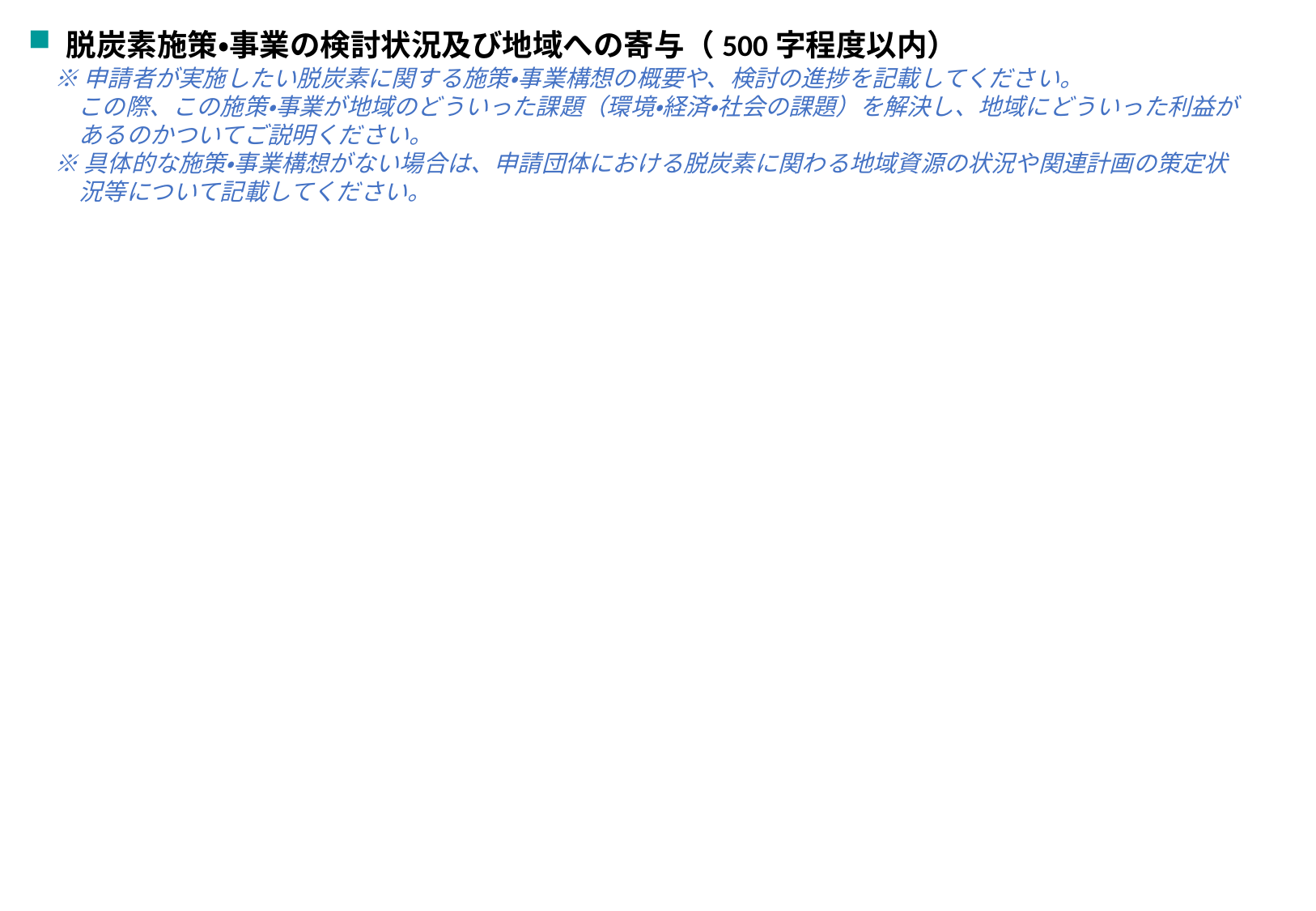

脱炭素施策・事業の検討状況及び地域への寄与（500字程度以内）
※申請者が実施したい脱炭素に関する施策・事業構想の概要や、検討の進捗を記載してください。
　この際、この施策・事業が地域のどういった課題（環境・経済・社会の課題）を解決し、地域にどういった利益があるのかついてご説明ください。
※具体的な施策・事業構想がない場合は、申請団体における脱炭素に関わる地域資源の状況や関連計画の策定状況等について記載してください。